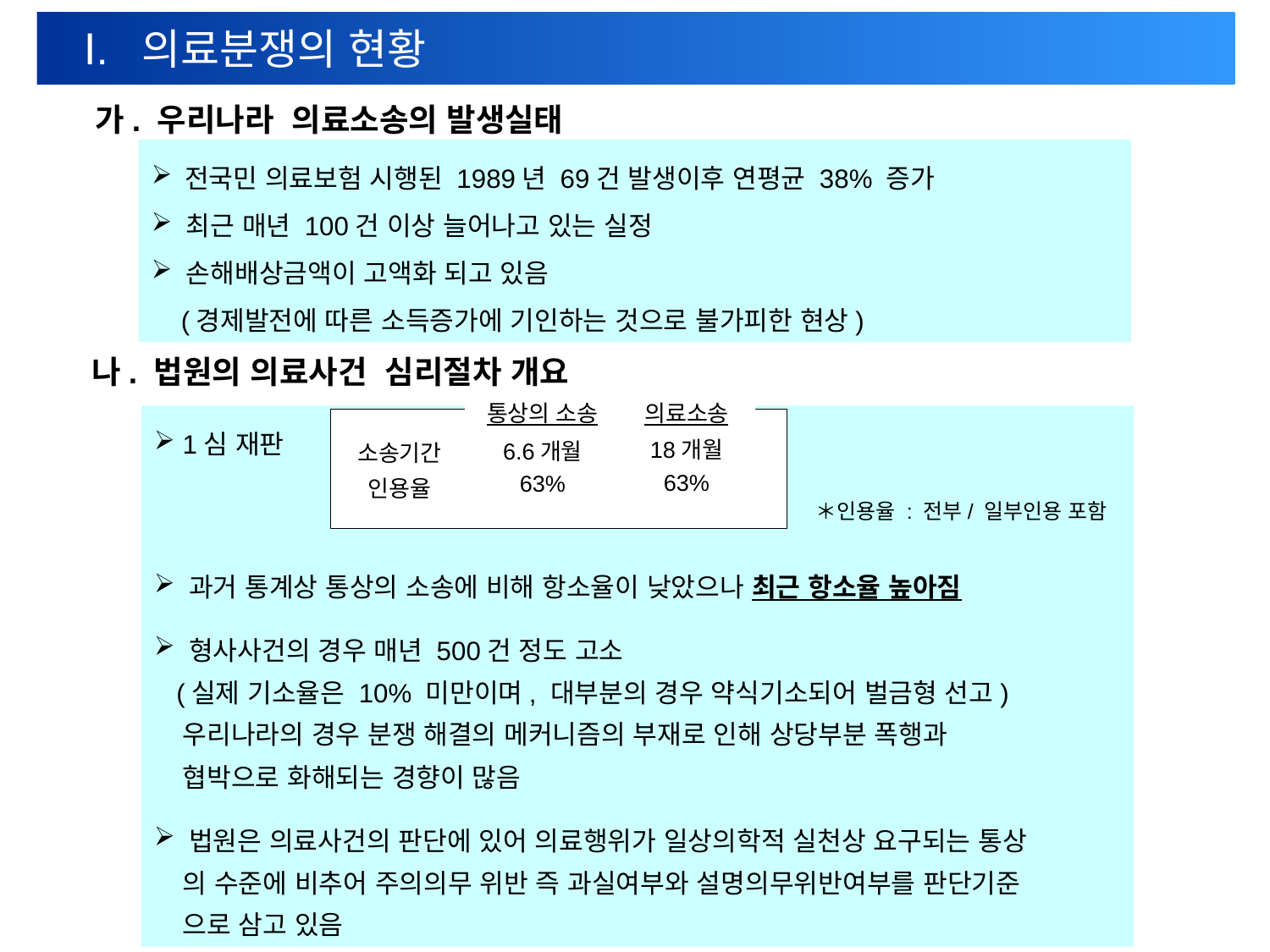

Ⅰ.  의료분쟁의 현황
가. 우리나라  의료소송의 발생실태
 전국민 의료보험 시행된 1989년 69건 발생이후 연평균 38% 증가
 최근 매년 100건 이상 늘어나고 있는 실정
 손해배상금액이 고액화 되고 있음
    (경제발전에 따른 소득증가에 기인하는 것으로 불가피한 현상)
나. 법원의 의료사건  심리절차 개요
의료소송
통상의 소송
 1심 재판

 과거 통계상 통상의 소송에 비해 항소율이 낮았으나 최근 항소율 높아짐
 형사사건의 경우 매년 500건 정도 고소
   (실제 기소율은 10% 미만이며, 대부분의 경우 약식기소되어 벌금형 선고)
   우리나라의 경우 분쟁 해결의 메커니즘의 부재로 인해 상당부분 폭행과
   협박으로 화해되는 경향이 많음
 법원은 의료사건의 판단에 있어 의료행위가 일상의학적 실천상 요구되는 통상
   의 수준에 비추어 주의의무 위반 즉 과실여부와 설명의무위반여부를 판단기준
   으로 삼고 있음

18개월
6.6개월
소송기간
63%
63%
인용율
＊인용율 : 전부/ 일부인용 포함